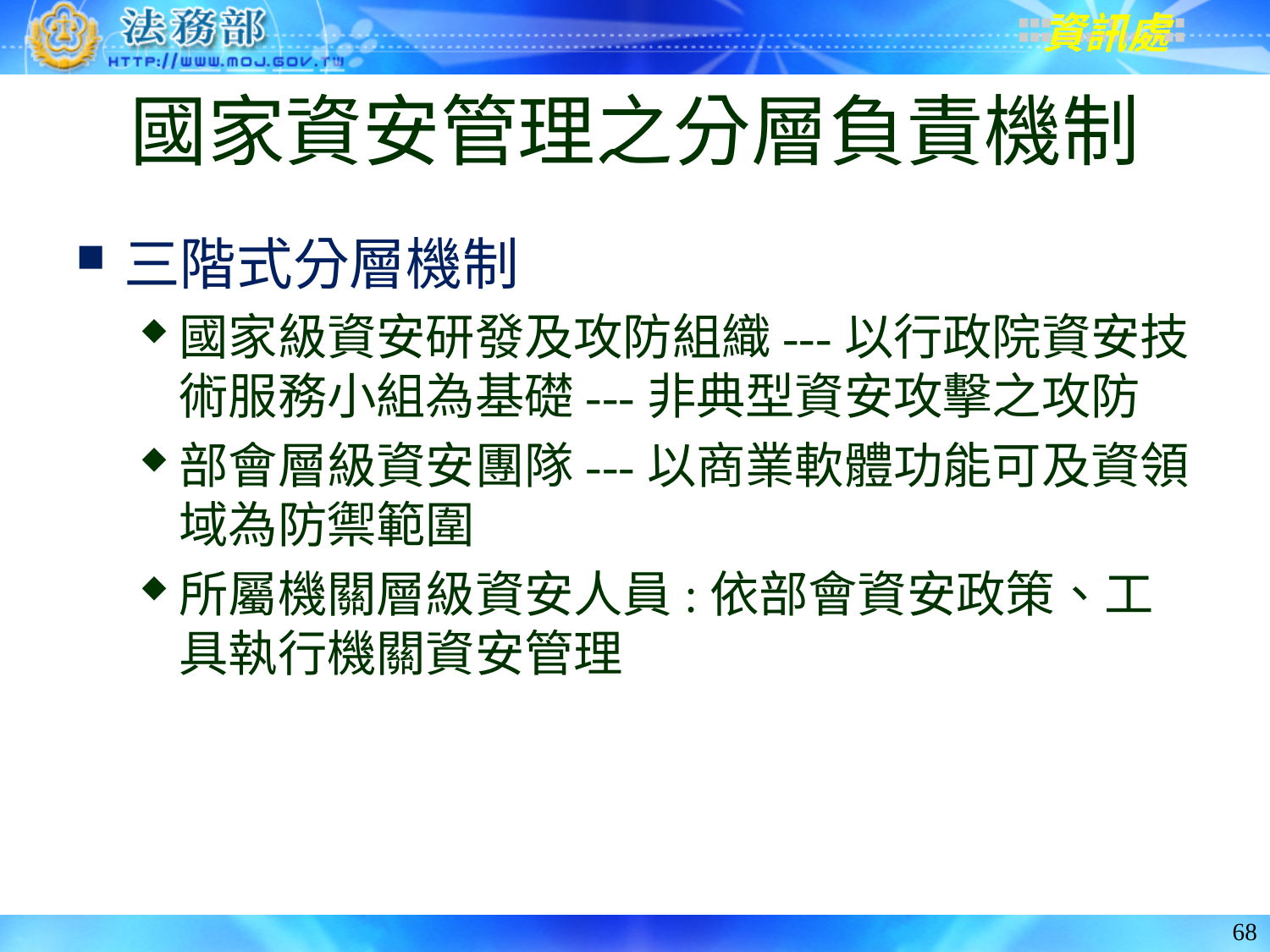

# 國家資安管理之分層負責機制
三階式分層機制
國家級資安研發及攻防組織---以行政院資安技術服務小組為基礎---非典型資安攻擊之攻防
部會層級資安團隊---以商業軟體功能可及資領域為防禦範圍
所屬機關層級資安人員:依部會資安政策、工具執行機關資安管理